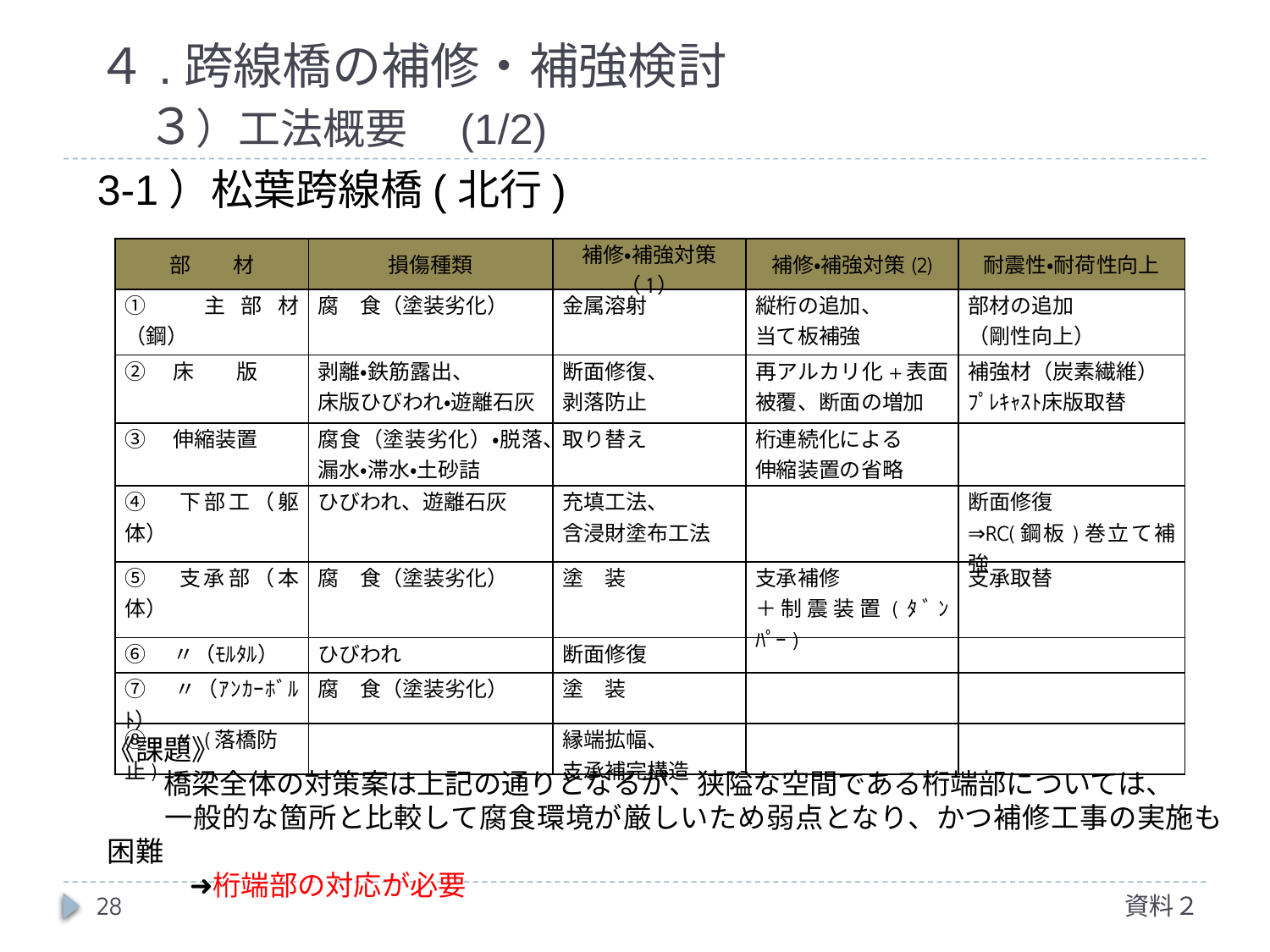

４.跨線橋の補修・補強検討
　３）工法概要　(1/2)
3-1）松葉跨線橋(北行)
| 部　　材 | 損傷種類 | 補修・補強対策（1） | 補修・補強対策(2) | 耐震性・耐荷性向上 |
| --- | --- | --- | --- | --- |
| ①　主部材（鋼） | 腐　食（塗装劣化） | 金属溶射 | 縦桁の追加、 当て板補強 | 部材の追加 （剛性向上） |
| ②　床　　版 | 剥離・鉄筋露出、 床版ひびわれ・遊離石灰 | 断面修復、 剥落防止 | 再アルカリ化+表面被覆、断面の増加 | 補強材（炭素繊維） ﾌﾟﾚｷｬｽﾄ床版取替 |
| ③　伸縮装置 | 腐食（塗装劣化）・脱落、 漏水・滞水・土砂詰 | 取り替え | 桁連続化による 伸縮装置の省略 |  |
| ④　下部工（躯 体） | ひびわれ、遊離石灰 | 充填工法、 含浸財塗布工法 |  | 断面修復 ⇒RC(鋼板)巻立て補強 |
| ⑤　支承部（本 体） | 腐　食（塗装劣化） | 塗　装 | 支承補修 ＋制震装置(ﾀﾞﾝﾊﾟｰ) | 支承取替 |
| ⑥　〃（ﾓﾙﾀﾙ） | ひびわれ | 断面修復 |  |  |
| ⑦　〃（ｱﾝｶｰﾎﾞﾙﾄ） | 腐　食（塗装劣化） | 塗　装 |  |  |
| ⑧　〃 (落橋防止) |  | 縁端拡幅、 支承補完構造 |  |  |
《課題》
　　橋梁全体の対策案は上記の通りとなるが、狭隘な空間である桁端部については、
　　一般的な箇所と比較して腐食環境が厳しいため弱点となり、かつ補修工事の実施も困難
   　　➜桁端部の対応が必要
28
資料２